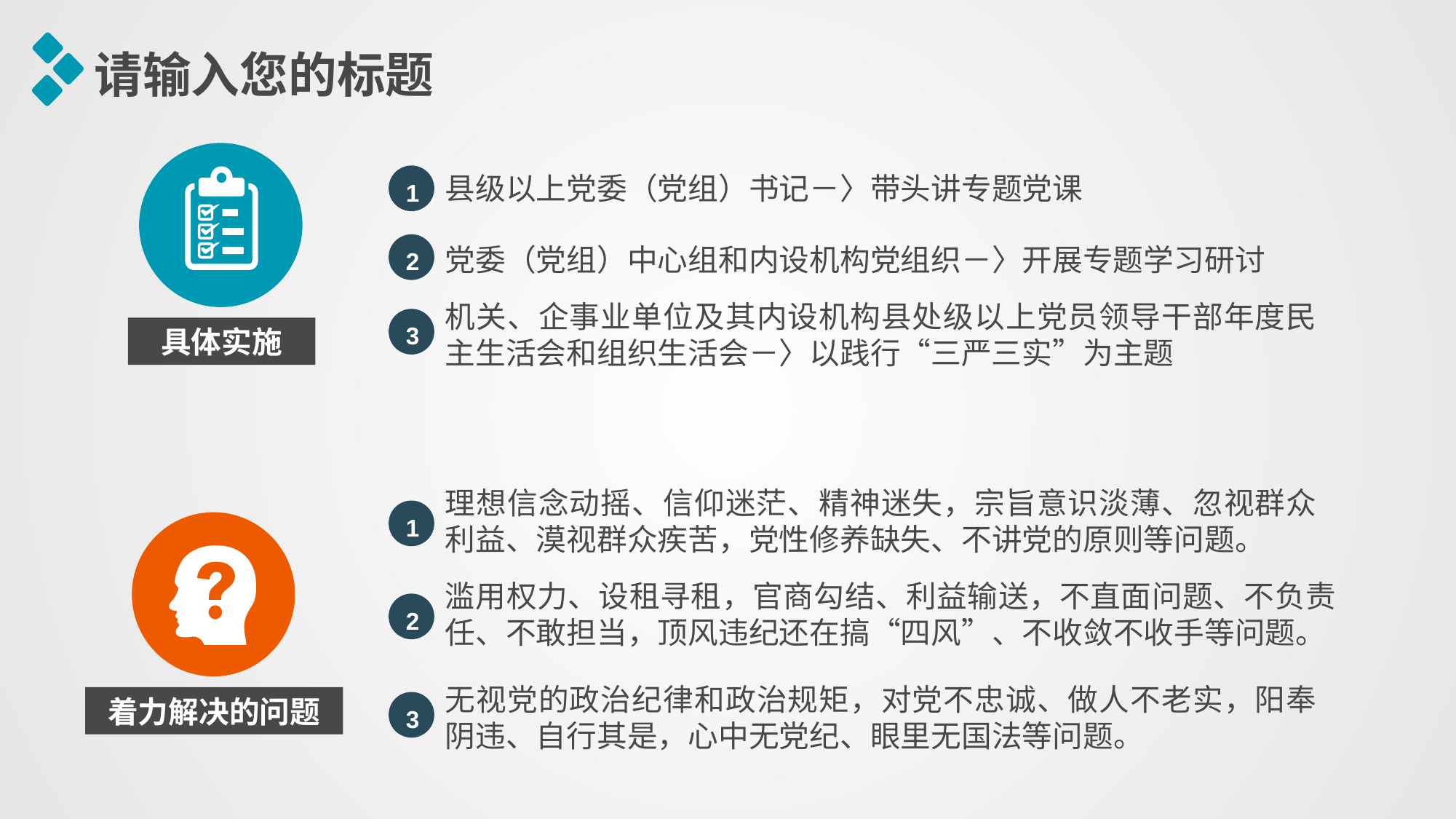

请输入您的标题

县级以上党委（党组）书记－〉带头讲专题党课
1

2
党委（党组）中心组和内设机构党组织－〉开展专题学习研讨
机关、企事业单位及其内设机构县处级以上党员领导干部年度民主生活会和组织生活会－〉以践行“三严三实”为主题
3
具体实施
理想信念动摇、信仰迷茫、精神迷失，宗旨意识淡薄、忽视群众利益、漠视群众疾苦，党性修养缺失、不讲党的原则等问题。
1

滥用权力、设租寻租，官商勾结、利益输送，不直面问题、不负责任、不敢担当，顶风违纪还在搞“四风”、不收敛不收手等问题。
2
无视党的政治纪律和政治规矩，对党不忠诚、做人不老实，阳奉阴违、自行其是，心中无党纪、眼里无国法等问题。
着力解决的问题
3